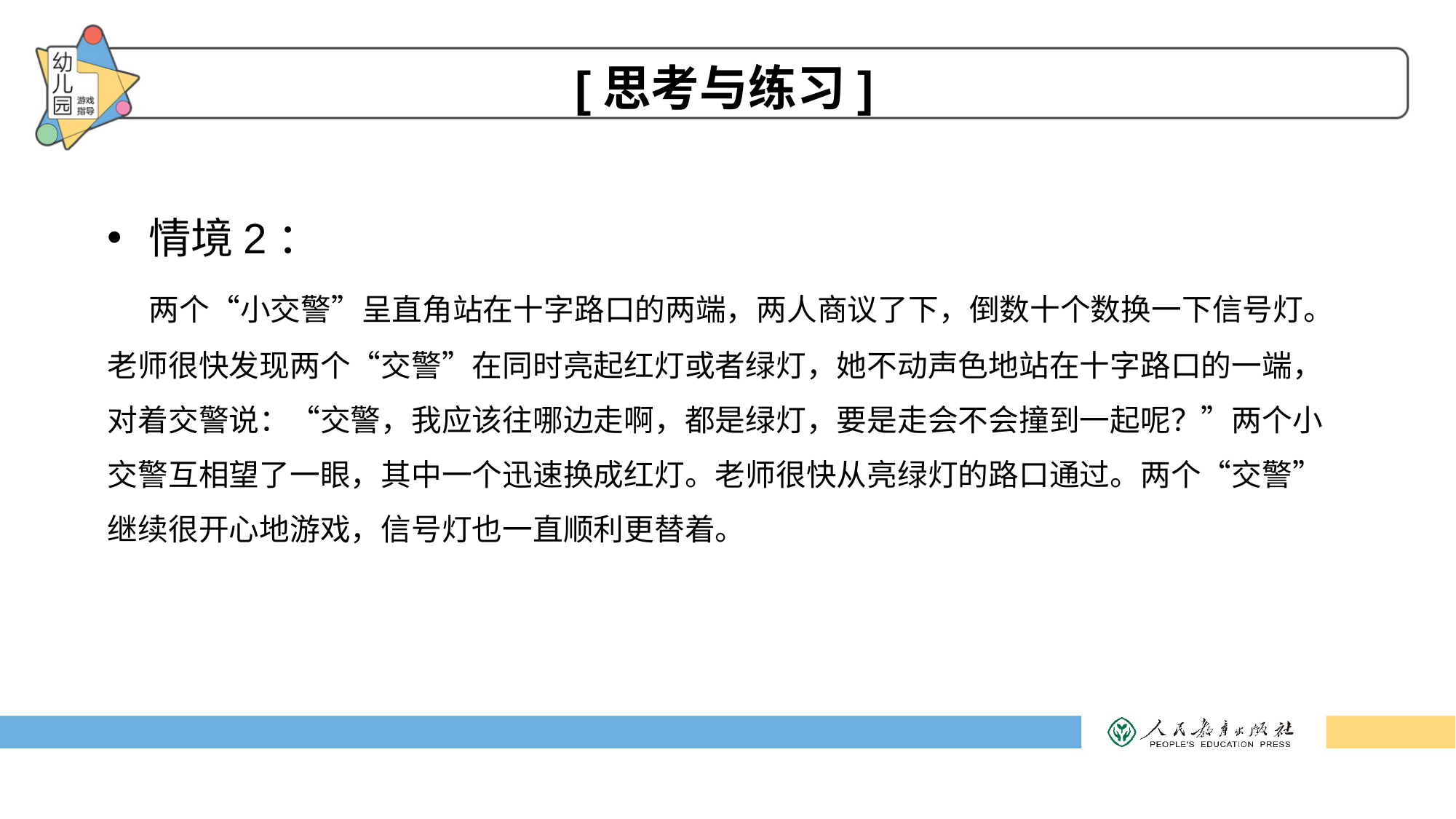

# [思考与练习]
情境2：
    两个“小交警”呈直角站在十字路口的两端，两人商议了下，倒数十个数换一下信号灯。老师很快发现两个“交警”在同时亮起红灯或者绿灯，她不动声色地站在十字路口的一端，对着交警说：“交警，我应该往哪边走啊，都是绿灯，要是走会不会撞到一起呢？”两个小交警互相望了一眼，其中一个迅速换成红灯。老师很快从亮绿灯的路口通过。两个“交警”继续很开心地游戏，信号灯也一直顺利更替着。